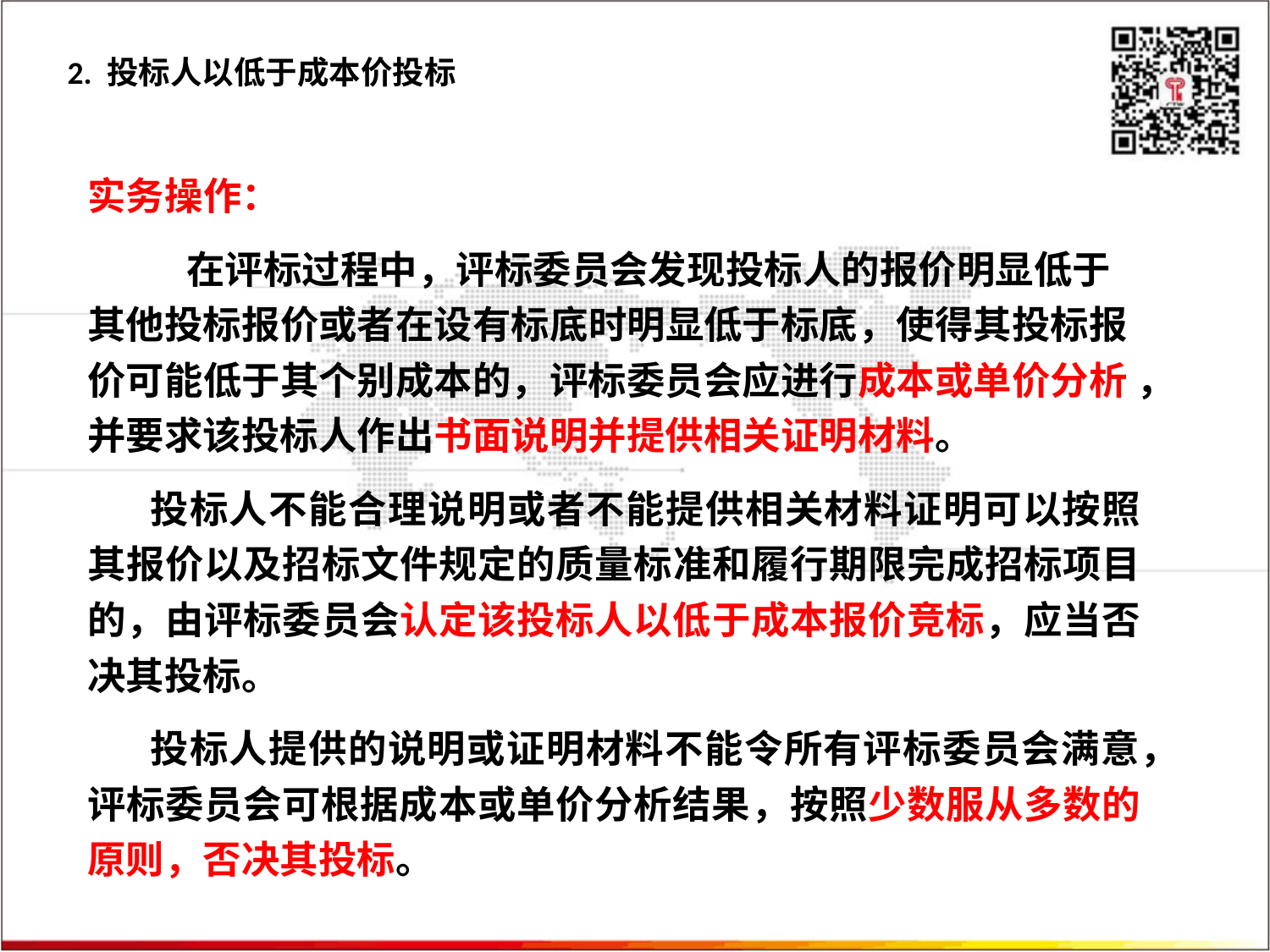

2. 投标人以低于成本价投标
实务操作：
在评标过程中，评标委员会发现投标人的报价明显低于其他投标报价或者在设有标底时明显低于标底，使得其投标报价可能低于其个别成本的，评标委员会应进行成本或单价分析 ，并要求该投标人作出书面说明并提供相关证明材料。
投标人不能合理说明或者不能提供相关材料证明可以按照其报价以及招标文件规定的质量标准和履行期限完成招标项目的，由评标委员会认定该投标人以低于成本报价竞标，应当否决其投标。
投标人提供的说明或证明材料不能令所有评标委员会满意，评标委员会可根据成本或单价分析结果，按照少数服从多数的原则，否决其投标。